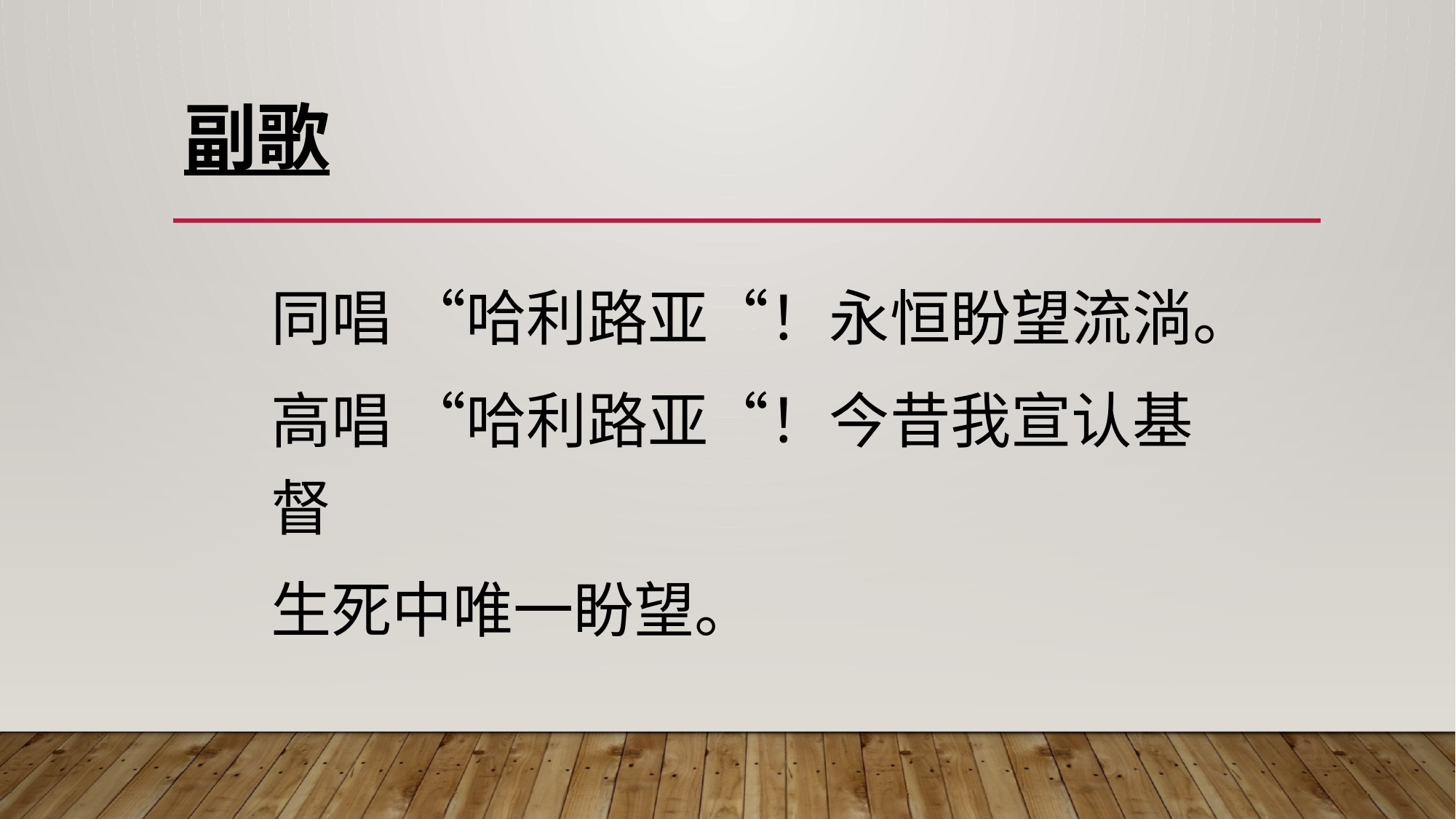

# 副歌
同唱 “哈利路亚“！永恒盼望流淌。
高唱 “哈利路亚“！今昔我宣认基督
生死中唯一盼望。